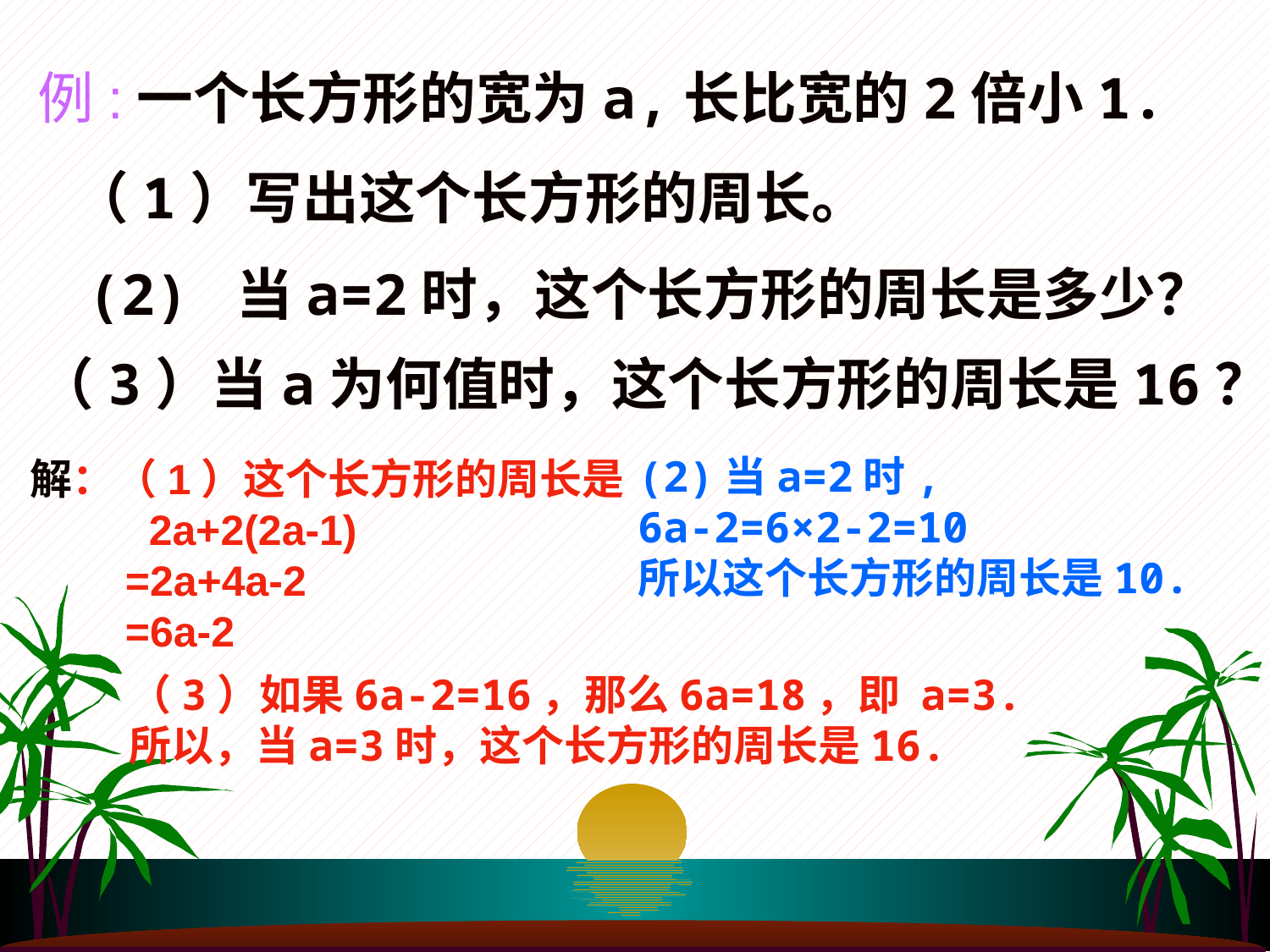

例:一个长方形的宽为a,长比宽的2倍小1.
（1）写出这个长方形的周长。
(2) 当a=2时，这个长方形的周长是多少？
（3）当a为何值时，这个长方形的周长是16？
(2)当a=2时,
6a-2=6×2-2=10
所以这个长方形的周长是10.
解：（1）这个长方形的周长是
          2a+2(2a-1)
        =2a+4a-2
        =6a-2
（3）如果6a-2=16，那么6a=18，即 a=3.
所以，当a=3时，这个长方形的周长是16.